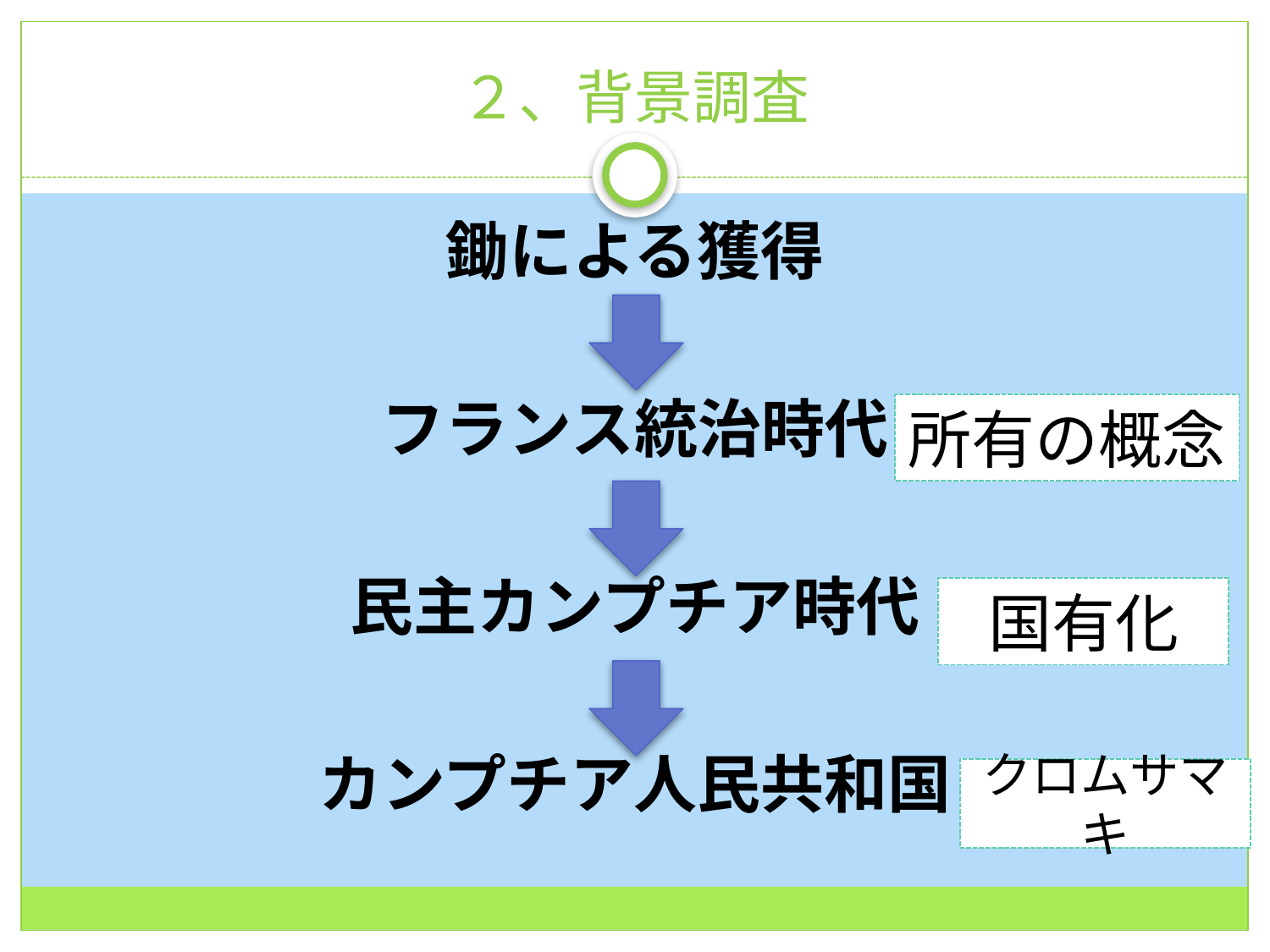

# ２、背景調査
鋤による獲得

フランス統治時代

民主カンプチア時代

カンプチア人民共和国

所有の概念

国有化

クロムサマキ